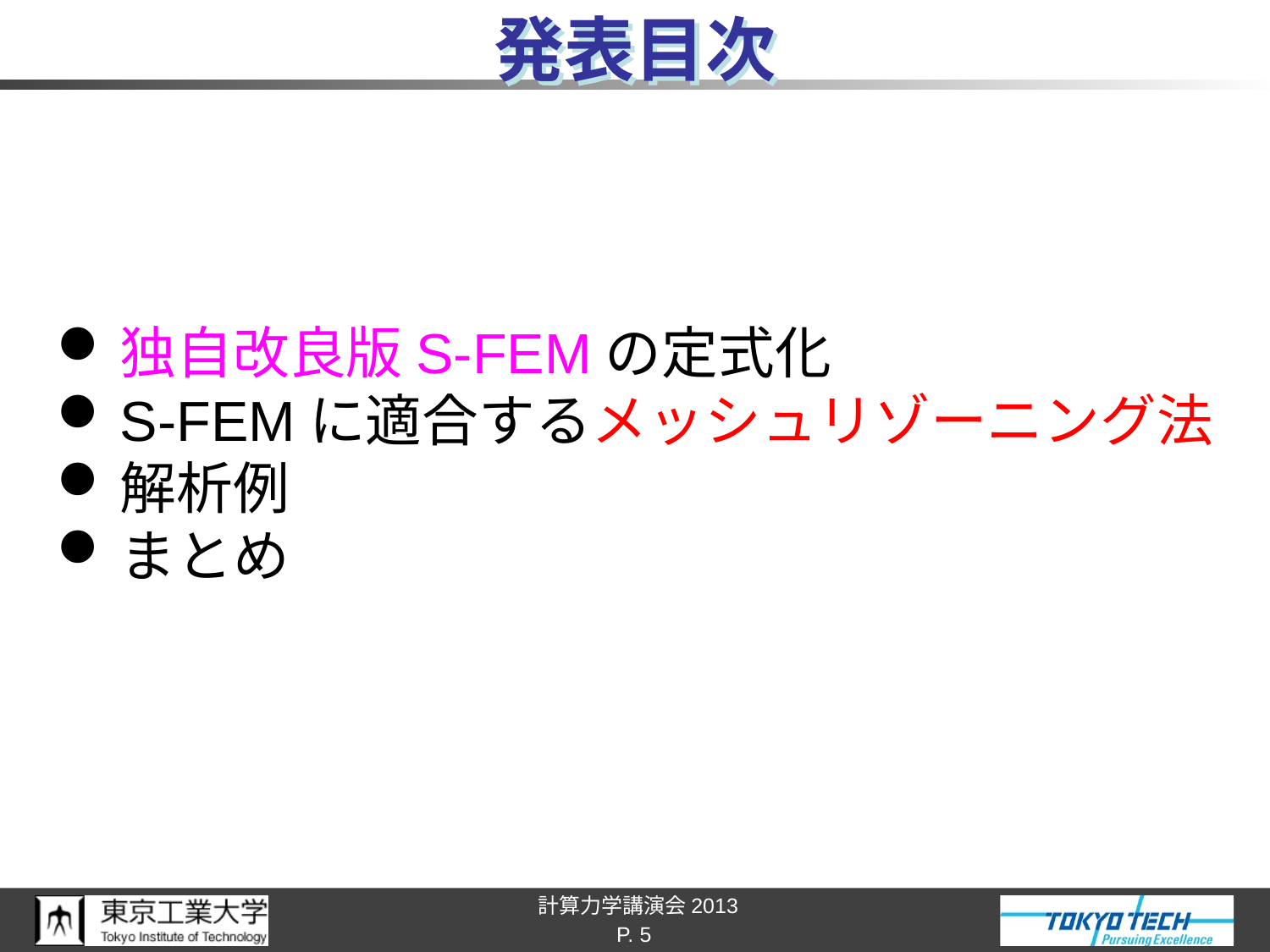

# 発表目次
独自改良版S-FEMの定式化
S-FEMに適合するメッシュリゾーニング法
解析例
まとめ
P. 5